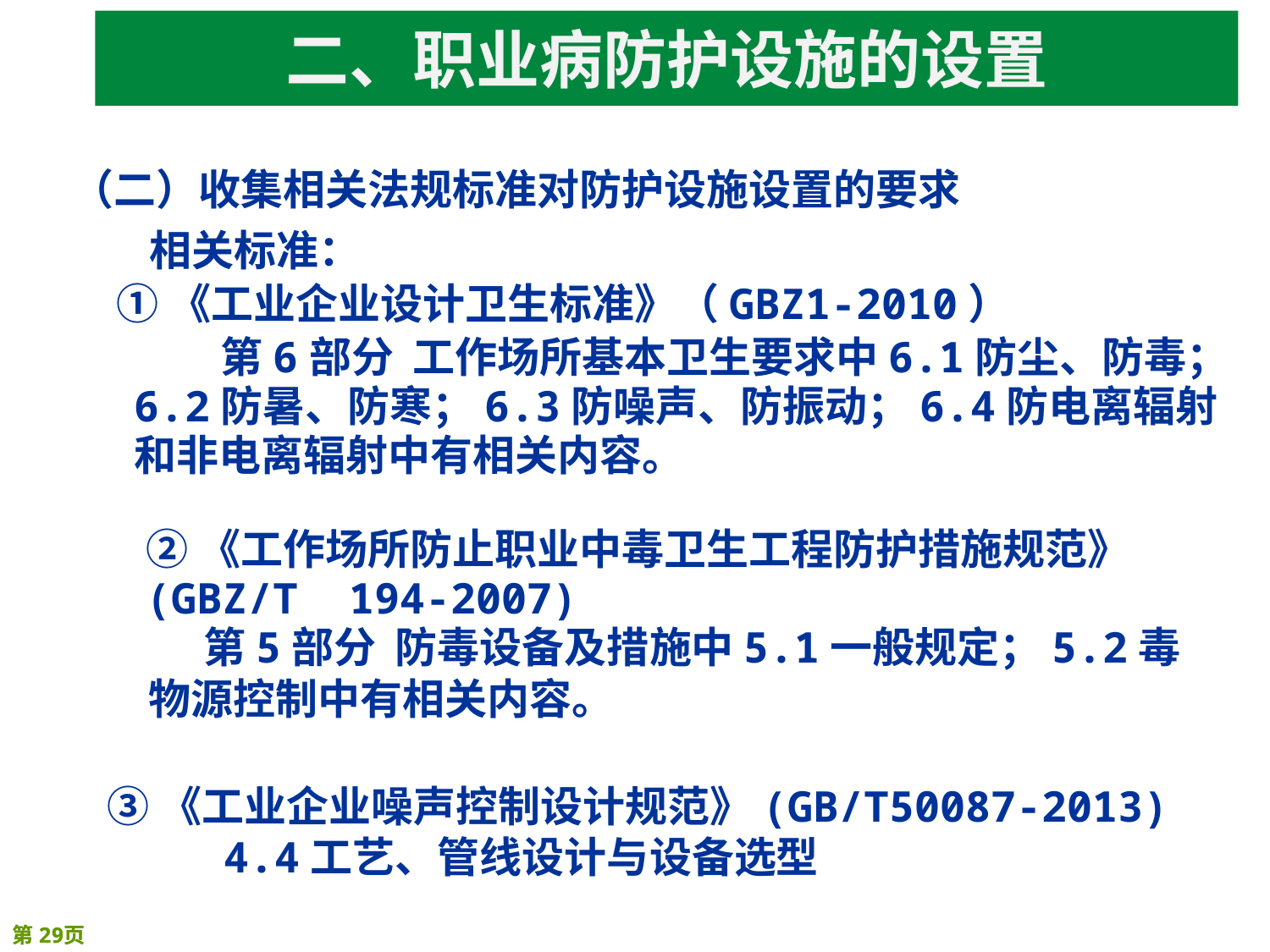

二、职业病防护设施的设置
（二）收集相关法规标准对防护设施设置的要求
相关标准：
①《工业企业设计卫生标准》（GBZ1-2010）
	第6部分  工作场所基本卫生要求中6.1防尘、防毒；
6.2防暑、防寒；6.3防噪声、防振动；6.4防电离辐射
和非电离辐射中有相关内容。
②《工作场所防止职业中毒卫生工程防护措施规范》
(GBZ/T  194-2007)
第5部分  防毒设备及措施中5.1一般规定；5.2毒
物源控制中有相关内容。
③《工业企业噪声控制设计规范》(GB/T50087-2013)
4.4工艺、管线设计与设备选型